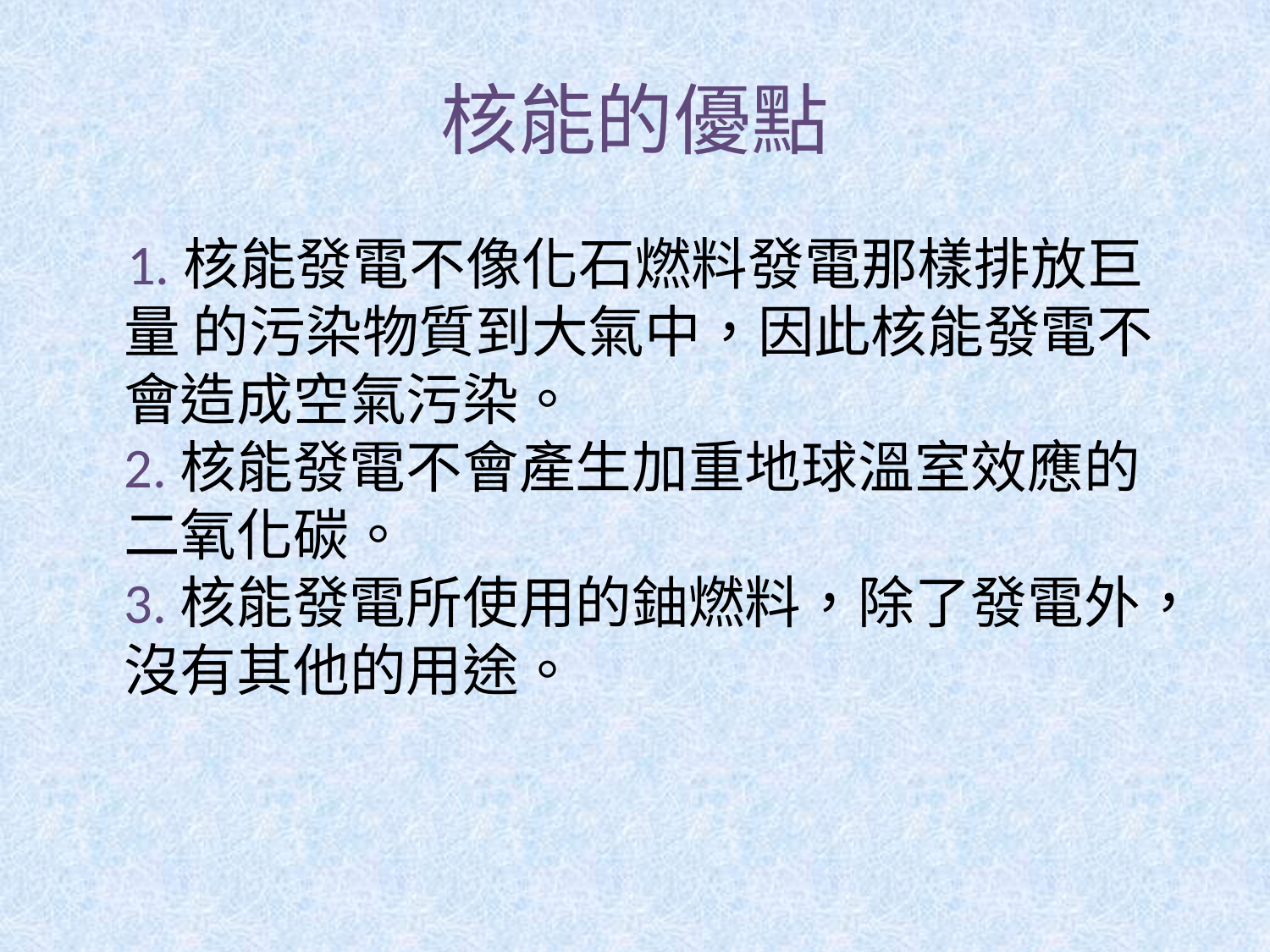

# 核能的優點
    1.核能發電不像化石燃料發電那樣排放巨量 的污染物質到大氣中，因此核能發電不會造成空氣污染。 
2.核能發電不會產生加重地球溫室效應的二氧化碳。 
3.核能發電所使用的鈾燃料，除了發電外，沒有其他的用途。